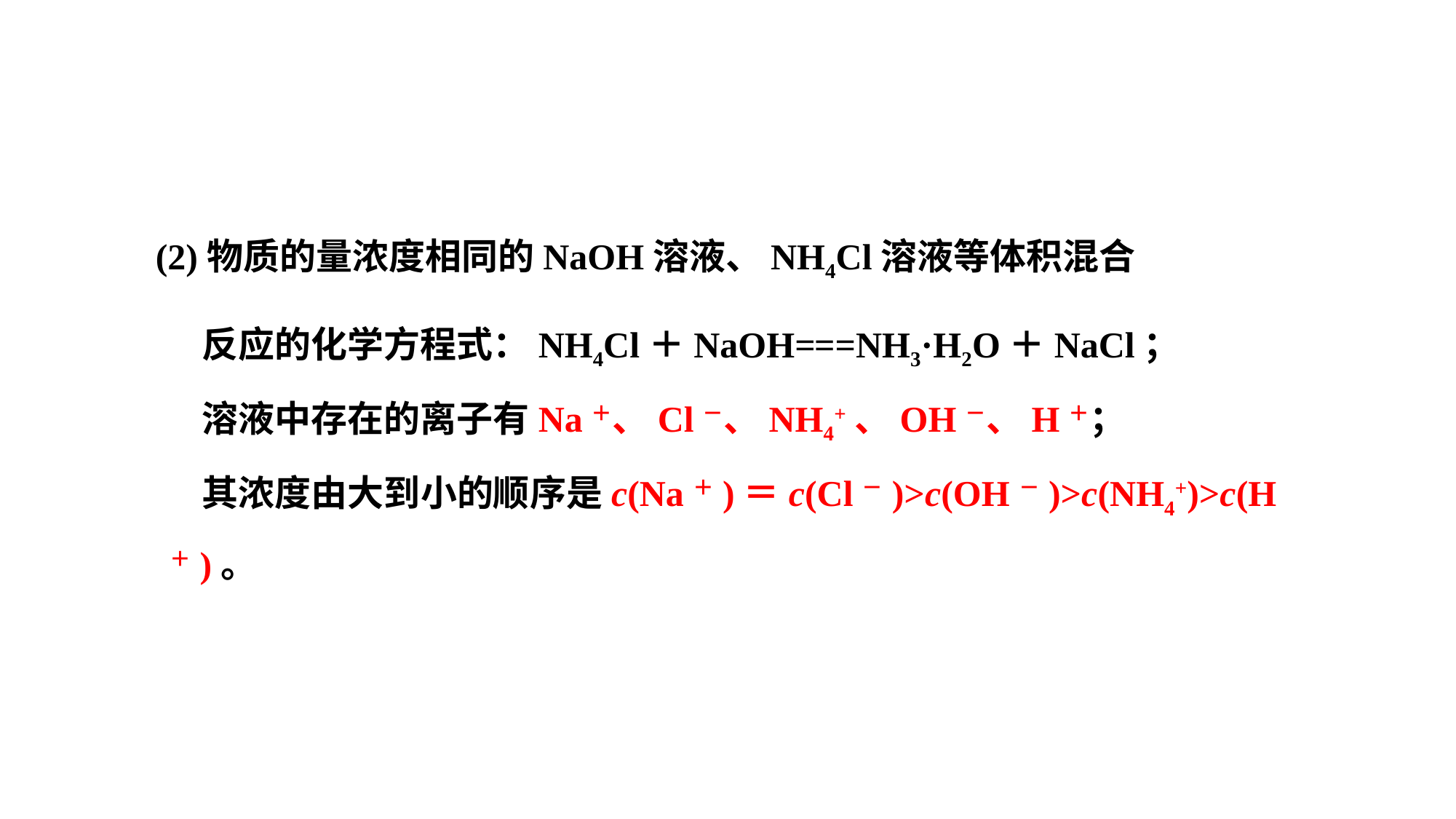

(2)物质的量浓度相同的NaOH溶液、NH4Cl溶液等体积混合
反应的化学方程式：NH4Cl＋NaOH===NH3·H2O＋NaCl；
溶液中存在的离子有Na＋、Cl－、NH4+、OH－、H＋；
其浓度由大到小的顺序是c(Na＋)＝c(Cl－)>c(OH－)>c(NH4+)>c(H＋)。